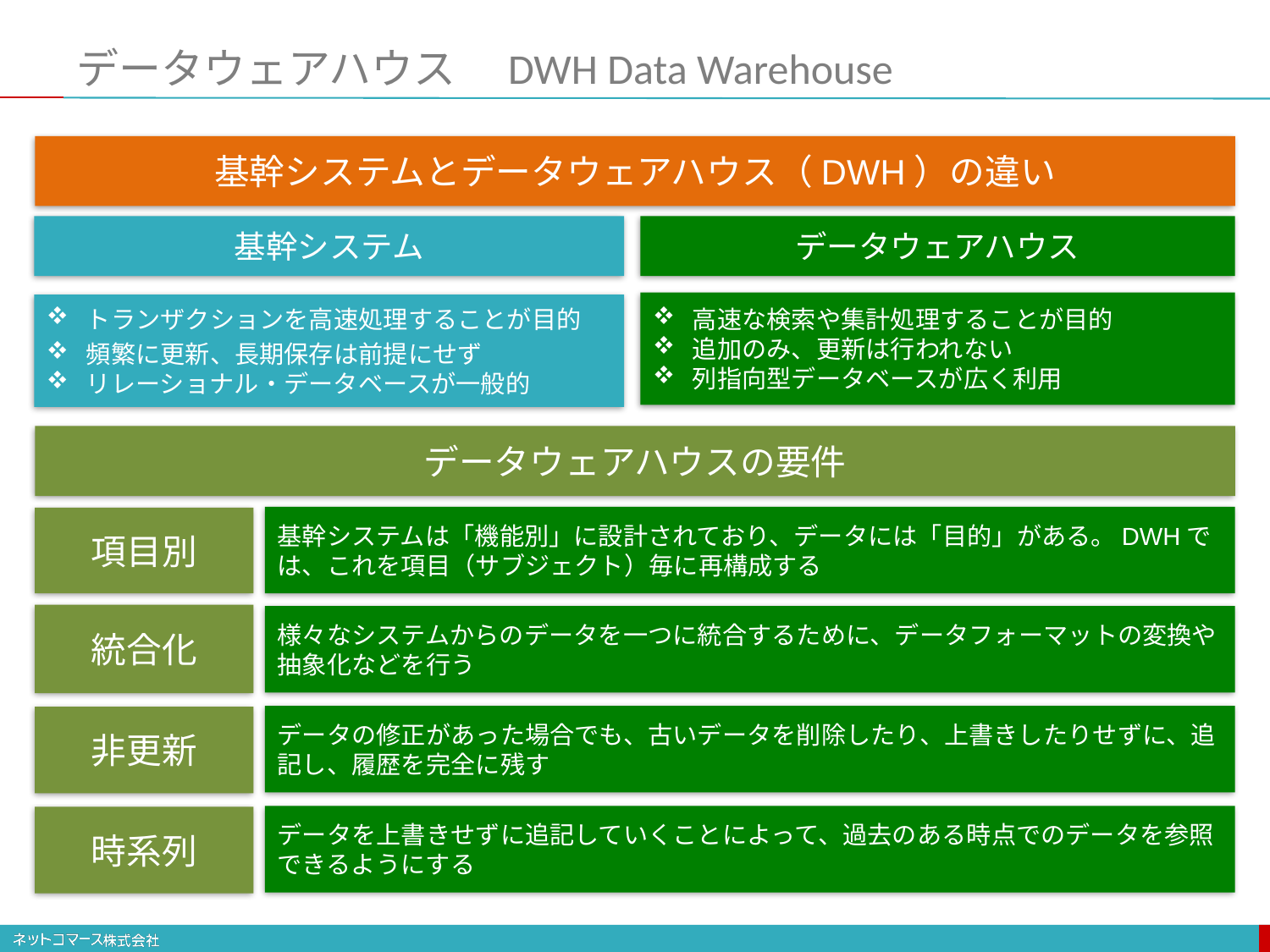

# データウェアハウス　DWH Data Warehouse
基幹システムとデータウェアハウス（DWH）の違い
基幹システム
データウェアハウス
高速な検索や集計処理することが目的
追加のみ、更新は行われない
列指向型データベースが広く利用
トランザクションを高速処理することが目的
頻繁に更新、長期保存は前提にせず
リレーショナル・データベースが一般的
データウェアハウスの要件
基幹システムは「機能別」に設計されており、データには「目的」がある。DWHでは、これを項目（サブジェクト）毎に再構成する
項目別
統合化
様々なシステムからのデータを一つに統合するために、データフォーマットの変換や抽象化などを行う
データの修正があった場合でも、古いデータを削除したり、上書きしたりせずに、追記し、履歴を完全に残す
非更新
データを上書きせずに追記していくことによって、過去のある時点でのデータを参照できるようにする
時系列